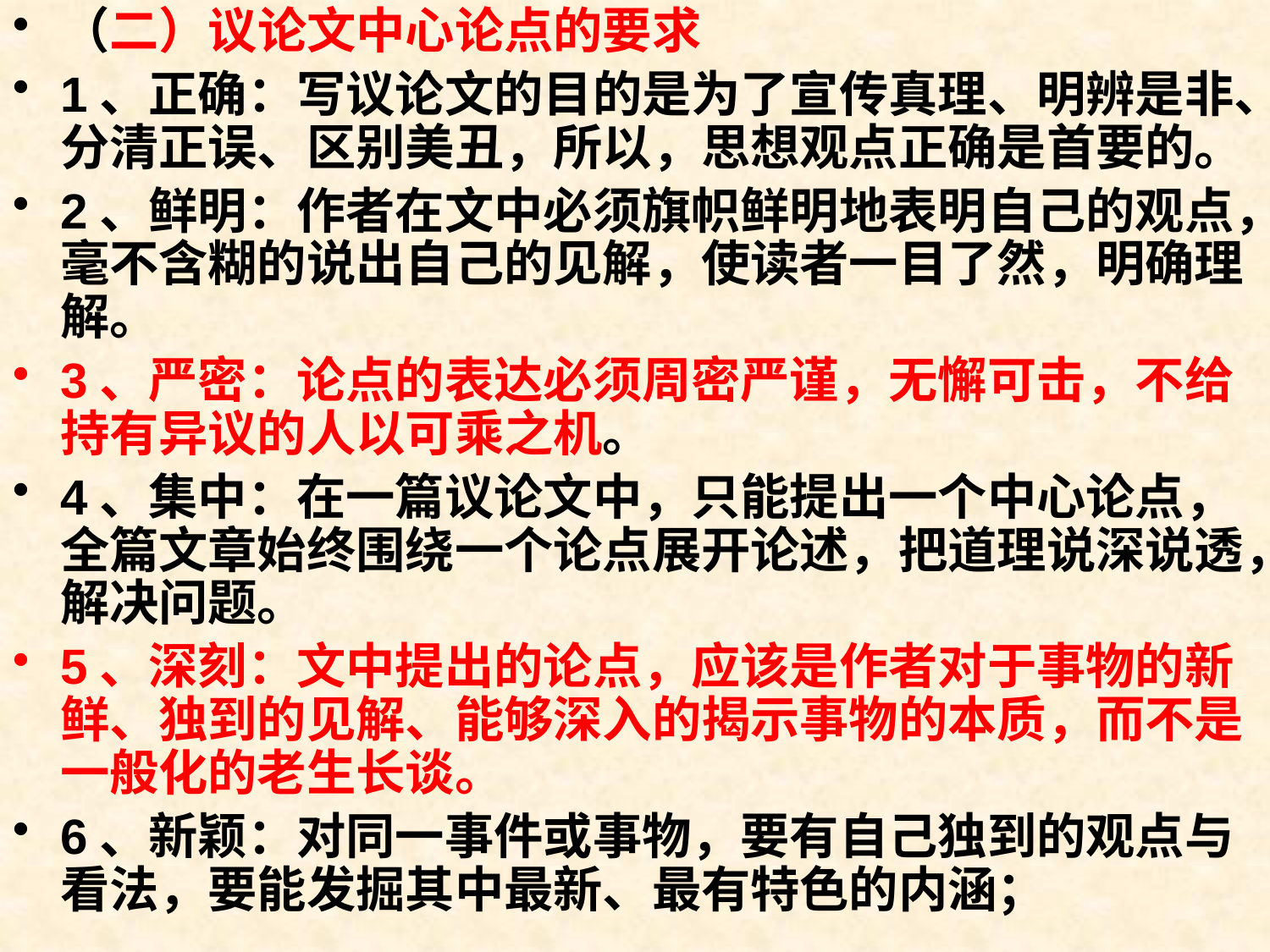

（二）议论文中心论点的要求
1、正确：写议论文的目的是为了宣传真理、明辨是非、分清正误、区别美丑，所以，思想观点正确是首要的。
2、鲜明：作者在文中必须旗帜鲜明地表明自己的观点，毫不含糊的说出自己的见解，使读者一目了然，明确理解。
3、严密：论点的表达必须周密严谨，无懈可击，不给持有异议的人以可乘之机。
4、集中：在一篇议论文中，只能提出一个中心论点，全篇文章始终围绕一个论点展开论述，把道理说深说透，解决问题。
5、深刻：文中提出的论点，应该是作者对于事物的新鲜、独到的见解、能够深入的揭示事物的本质，而不是一般化的老生长谈。
6、新颖：对同一事件或事物，要有自己独到的观点与看法，要能发掘其中最新、最有特色的内涵；